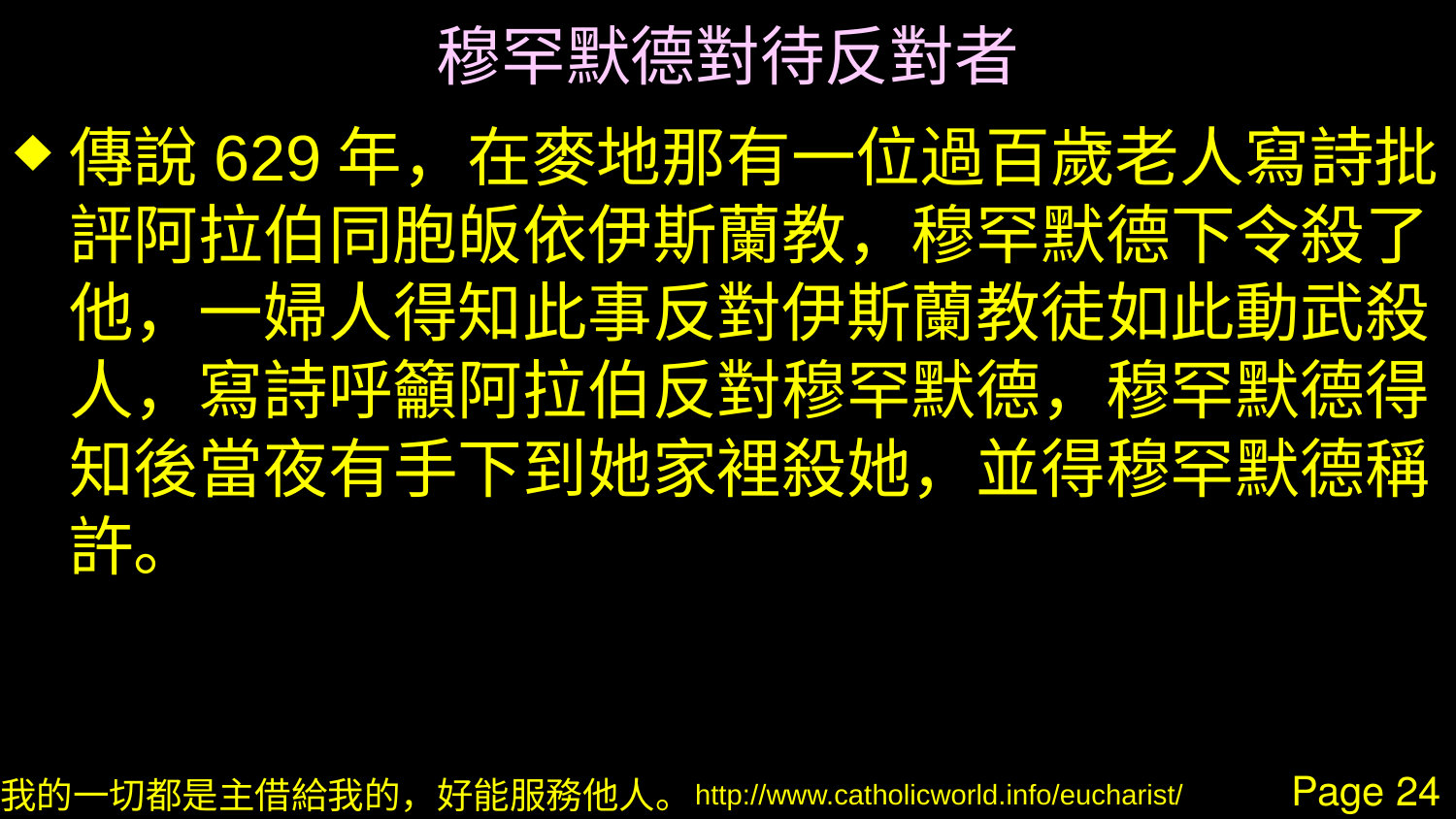

# 穆罕默德對待反對者
傳說629年，在麥地那有一位過百歲老人寫詩批評阿拉伯同胞皈依伊斯蘭教，穆罕默德下令殺了他，一婦人得知此事反對伊斯蘭教徒如此動武殺人，寫詩呼籲阿拉伯反對穆罕默德，穆罕默德得知後當夜有手下到她家裡殺她，並得穆罕默德稱許。